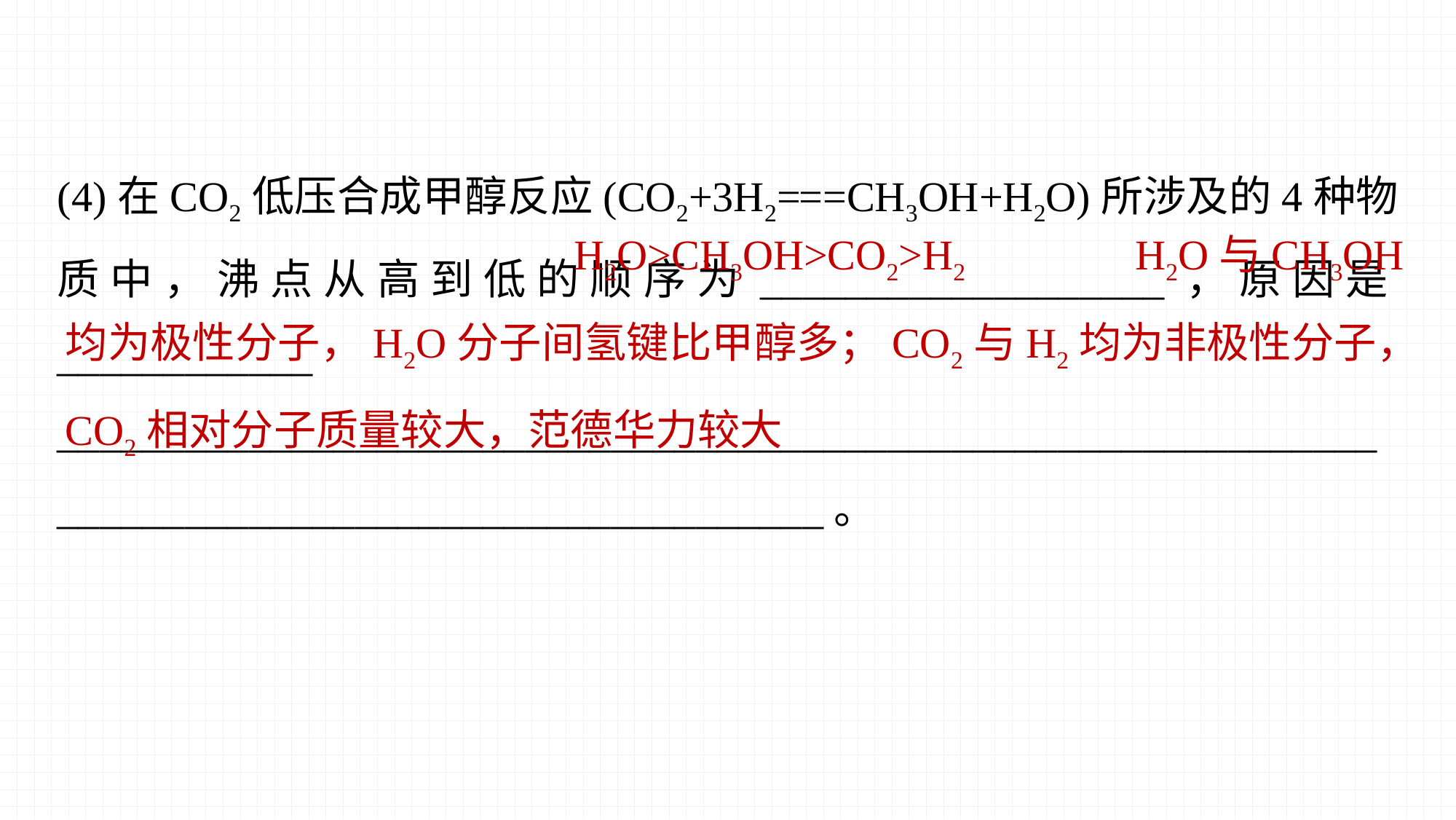

(4)在CO2低压合成甲醇反应(CO2+3H2===CH3OH+H2O)所涉及的4种物质中，沸点从高到低的顺序为___________________，原因是____________
__________________________________________________________________________________________________。
H2O>CH3OH>CO2>H2
H2O与CH3OH
均为极性分子，H2O分子间氢键比甲醇多；CO2与H2均为非极性分子，CO2相对分子质量较大，范德华力较大